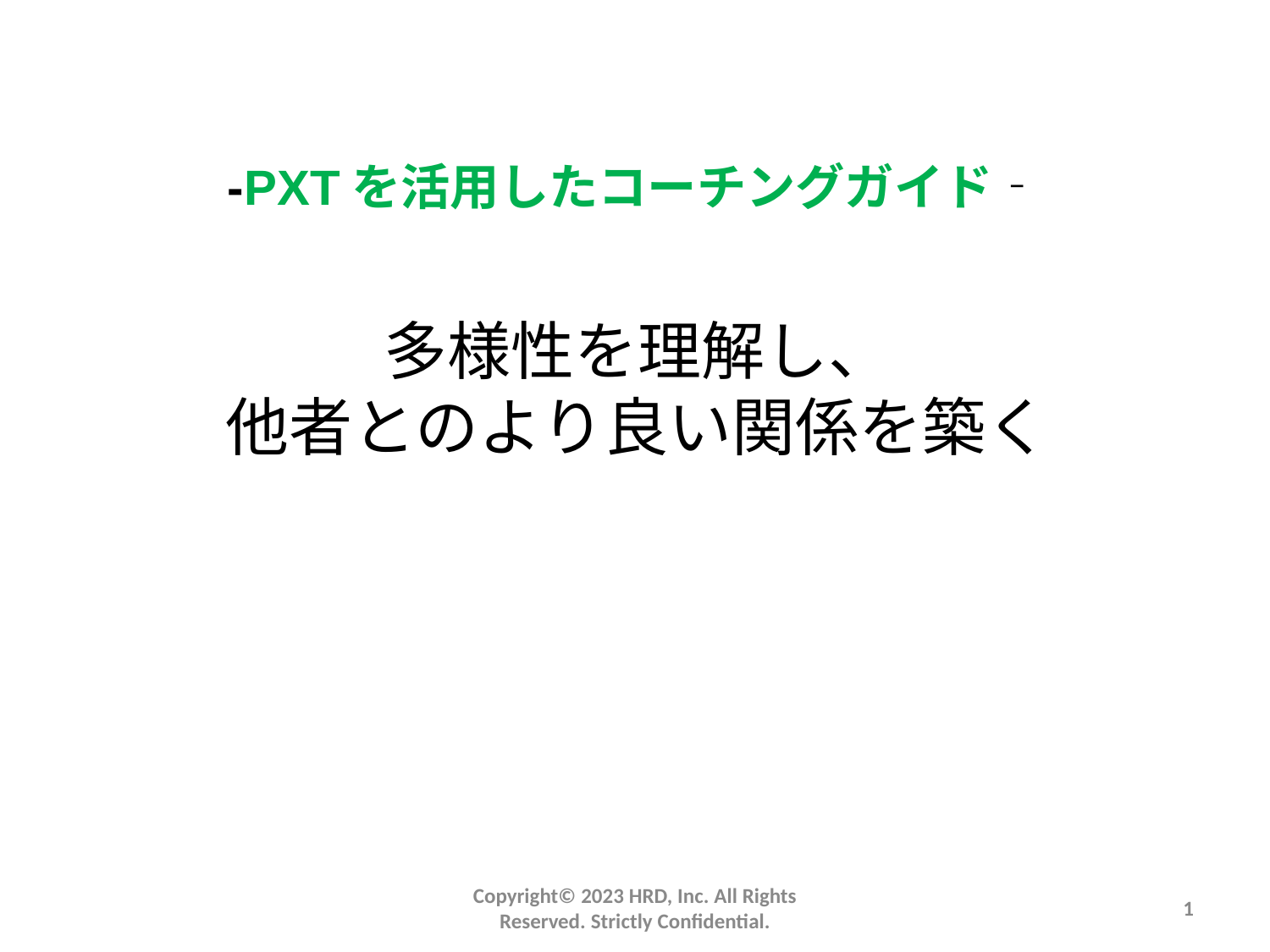

-PXTを活用したコーチングガイド‐
多様性を理解し、
他者とのより良い関係を築く

Copyright©️ 2023 HRD, Inc. All Rights Reserved. Strictly Confidential.
1